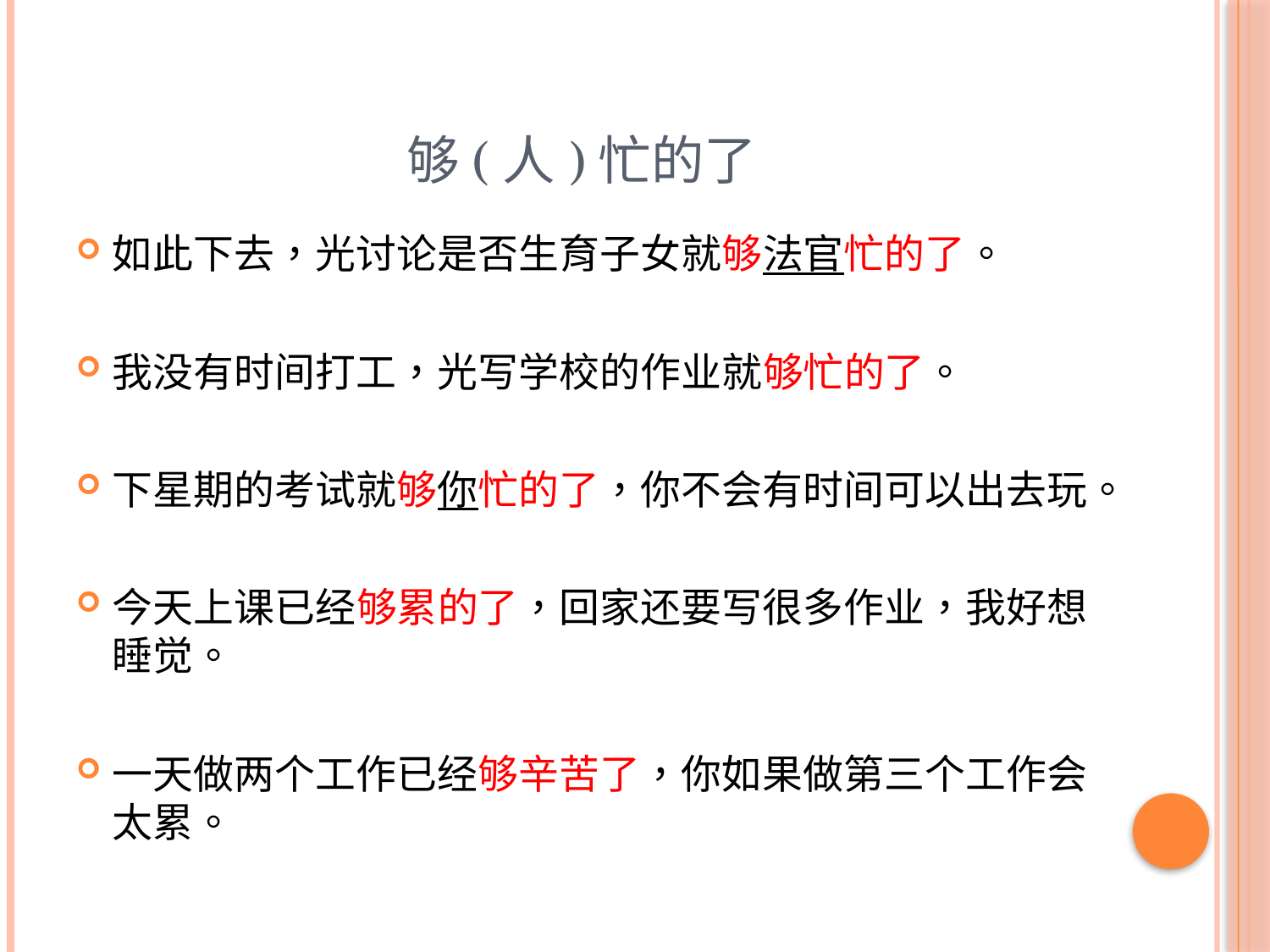

# 够(人)忙的了
如此下去，光讨论是否生育子女就够法官忙的了。

我没有时间打工，光写学校的作业就够忙的了。

下星期的考试就够你忙的了，你不会有时间可以出去玩。

今天上课已经够累的了，回家还要写很多作业，我好想睡觉。

一天做两个工作已经够辛苦了，你如果做第三个工作会太累。